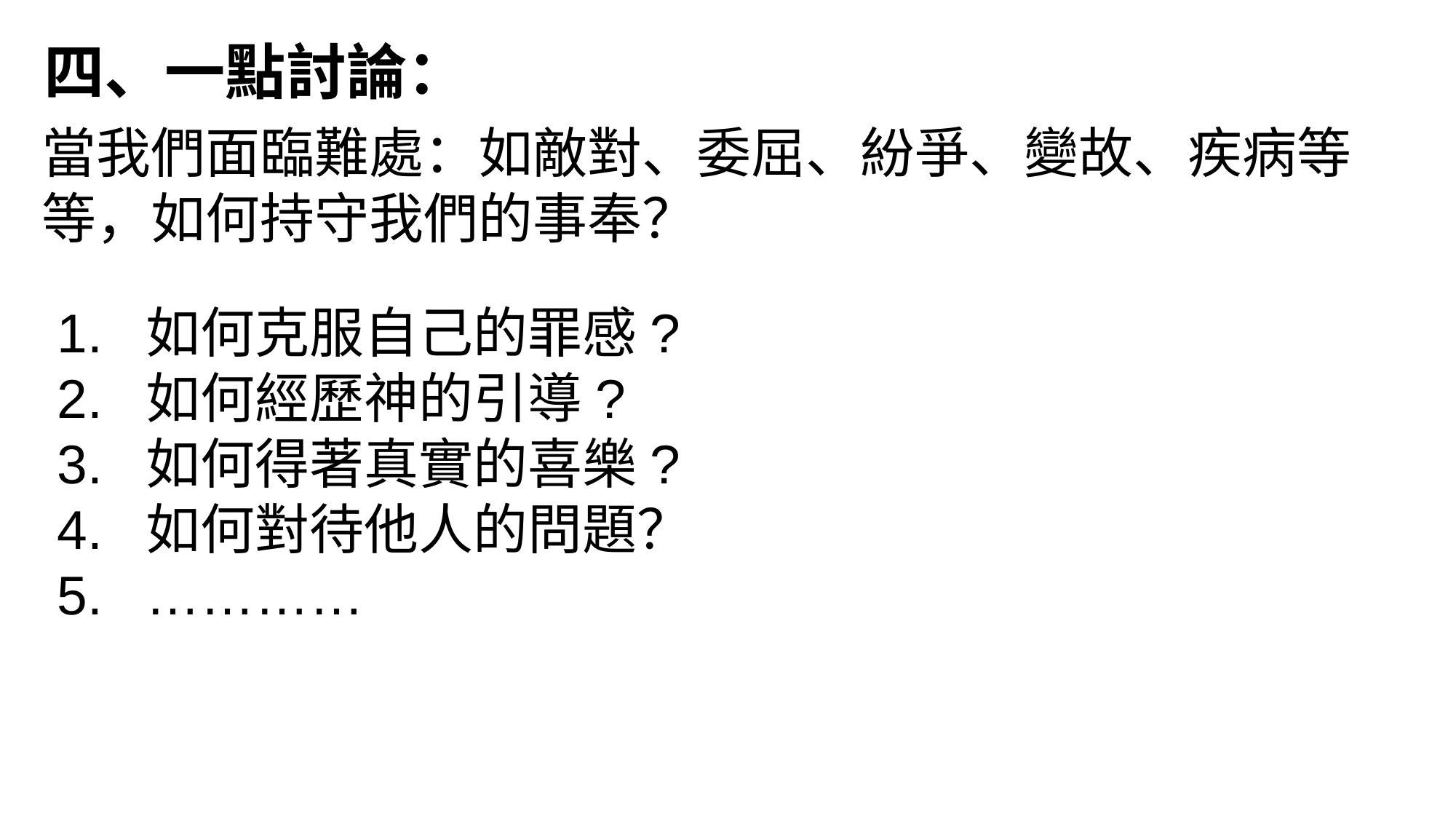

四、一點討論：
當我們面臨難處：如敵對、委屈、紛爭、變故、疾病等等，如何持守我們的事奉？
如何克服自己的罪感?
如何經歷神的引導?
如何得著真實的喜樂?
如何對待他人的問題？
…………